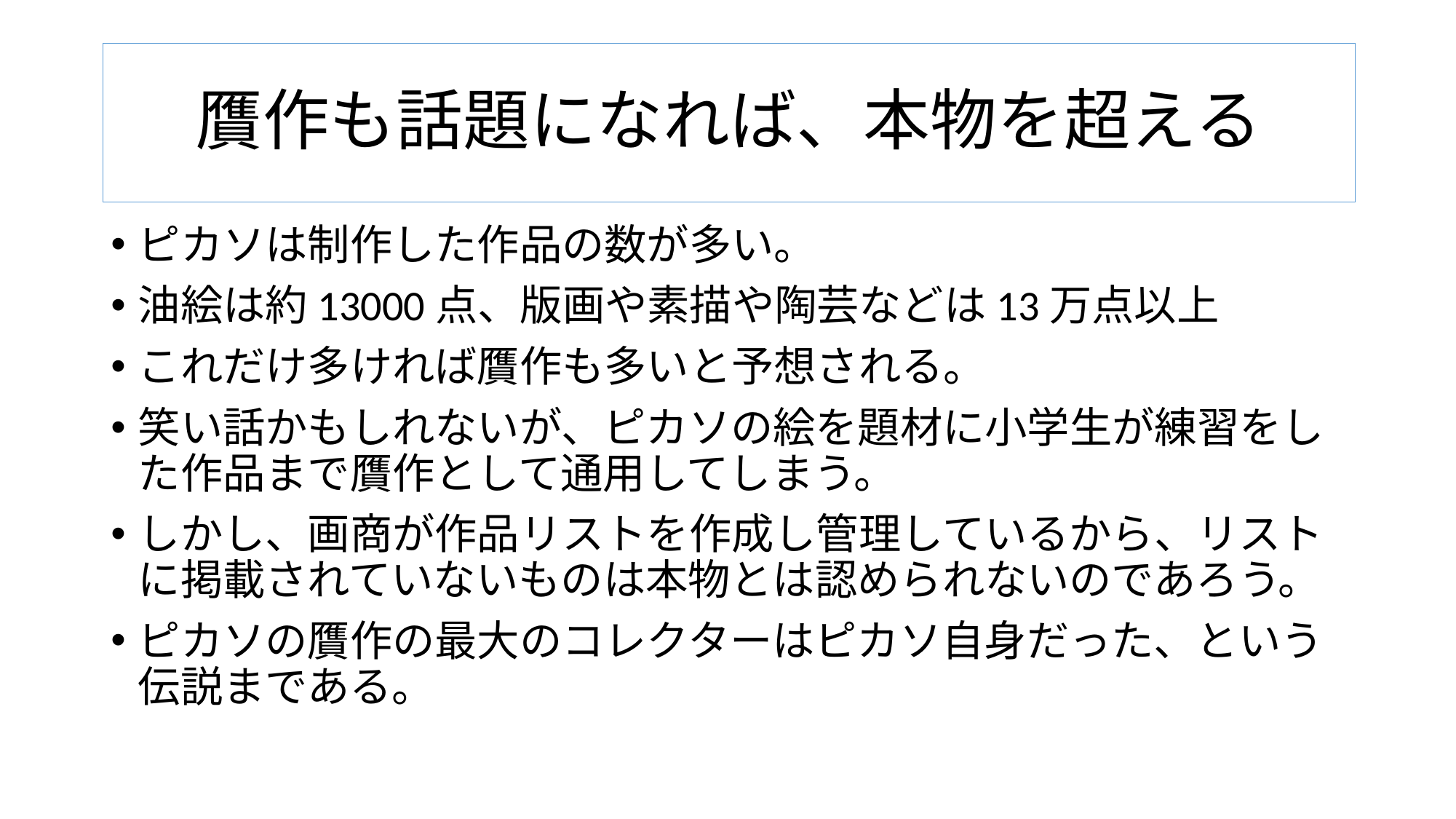

# 贋作も話題になれば、本物を超える
ピカソは制作した作品の数が多い。
油絵は約13000点、版画や素描や陶芸などは13万点以上
これだけ多ければ贋作も多いと予想される。
笑い話かもしれないが、ピカソの絵を題材に小学生が練習をした作品まで贋作として通用してしまう。
しかし、画商が作品リストを作成し管理しているから、リストに掲載されていないものは本物とは認められないのであろう。
ピカソの贋作の最大のコレクターはピカソ自身だった、という伝説まである。